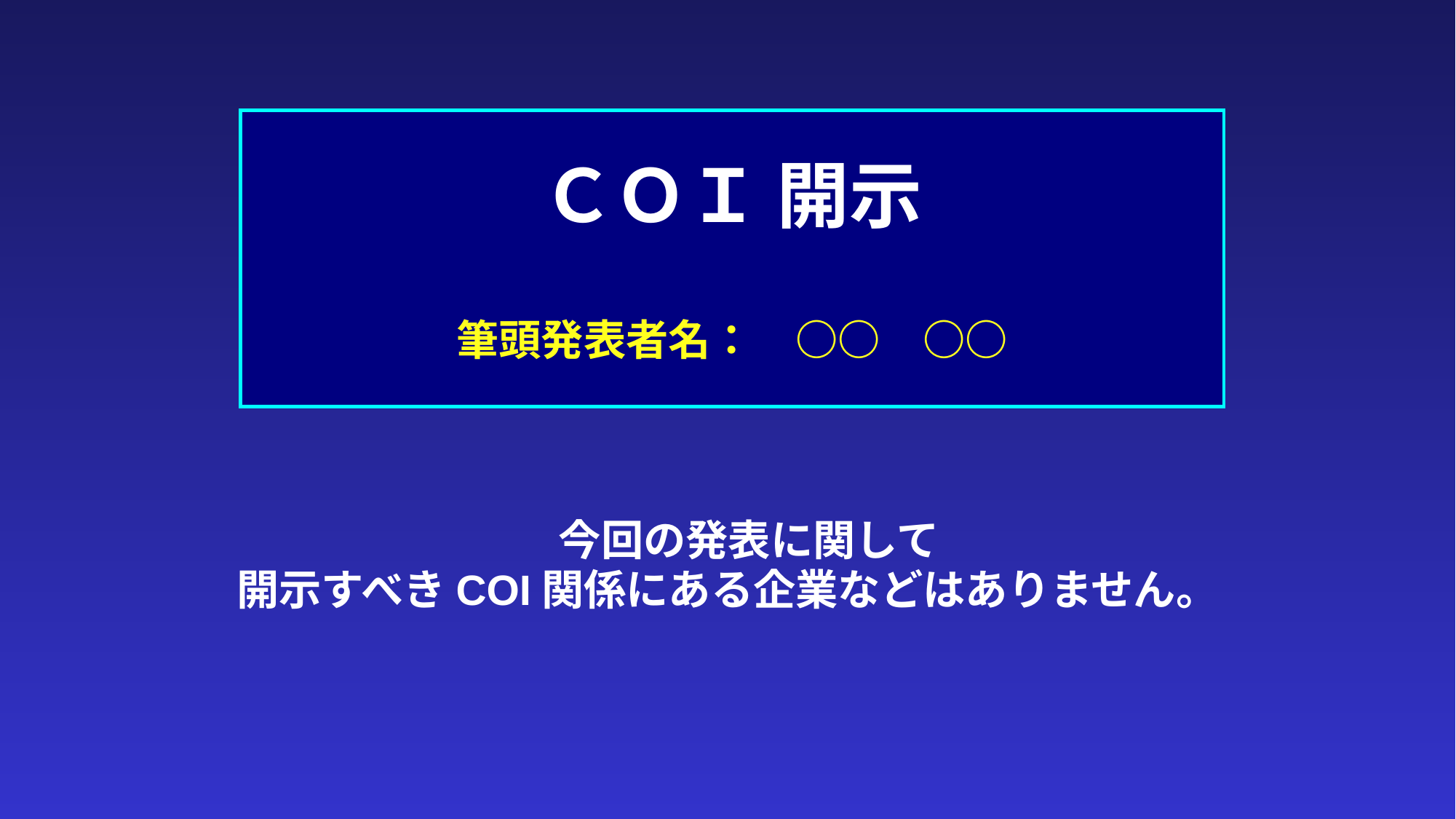

# ＣＯＩ 開示
筆頭発表者名：　○○　○○

　今回の発表に関して
開示すべきCOI関係にある企業などはありません。